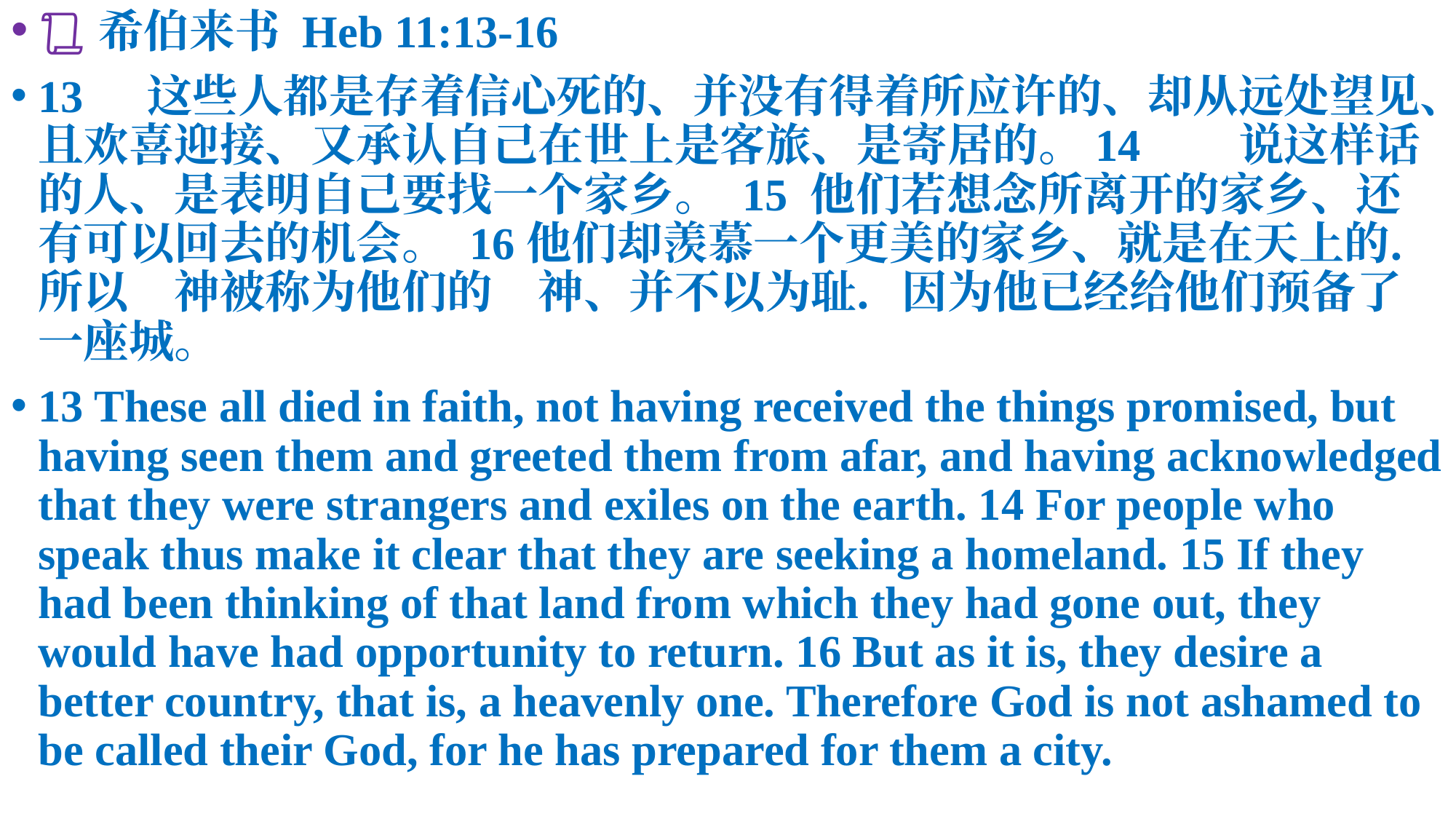

📜希伯来书 Heb 11:13-16
13	这些人都是存着信心死的、并没有得着所应许的、却从远处望见、且欢喜迎接、又承认自己在世上是客旅、是寄居的。14	说这样话的人、是表明自己要找一个家乡。 15 他们若想念所离开的家乡、还有可以回去的机会。 16他们却羡慕一个更美的家乡、就是在天上的．所以　神被称为他们的　神、并不以为耻．因为他已经给他们预备了一座城。
13 These all died in faith, not having received the things promised, but having seen them and greeted them from afar, and having acknowledged that they were strangers and exiles on the earth. 14 For people who speak thus make it clear that they are seeking a homeland. 15 If they had been thinking of that land from which they had gone out, they would have had opportunity to return. 16 But as it is, they desire a better country, that is, a heavenly one. Therefore God is not ashamed to be called their God, for he has prepared for them a city.